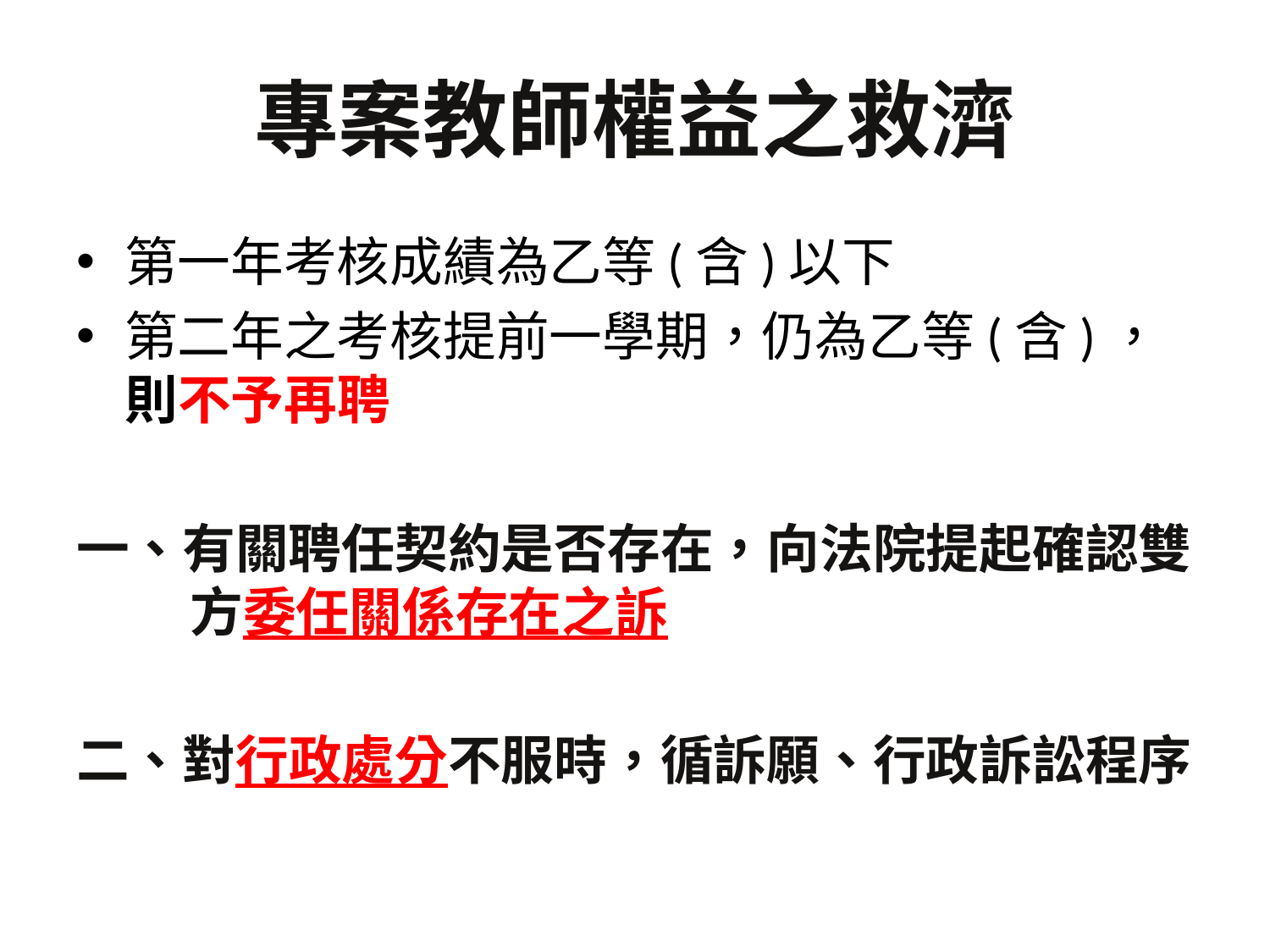

# 專案教師權益之救濟
第一年考核成績為乙等(含)以下
第二年之考核提前一學期，仍為乙等(含)，則不予再聘

一、有關聘任契約是否存在，向法院提起確認雙方委任關係存在之訴

二、對行政處分不服時，循訴願、行政訴訟程序